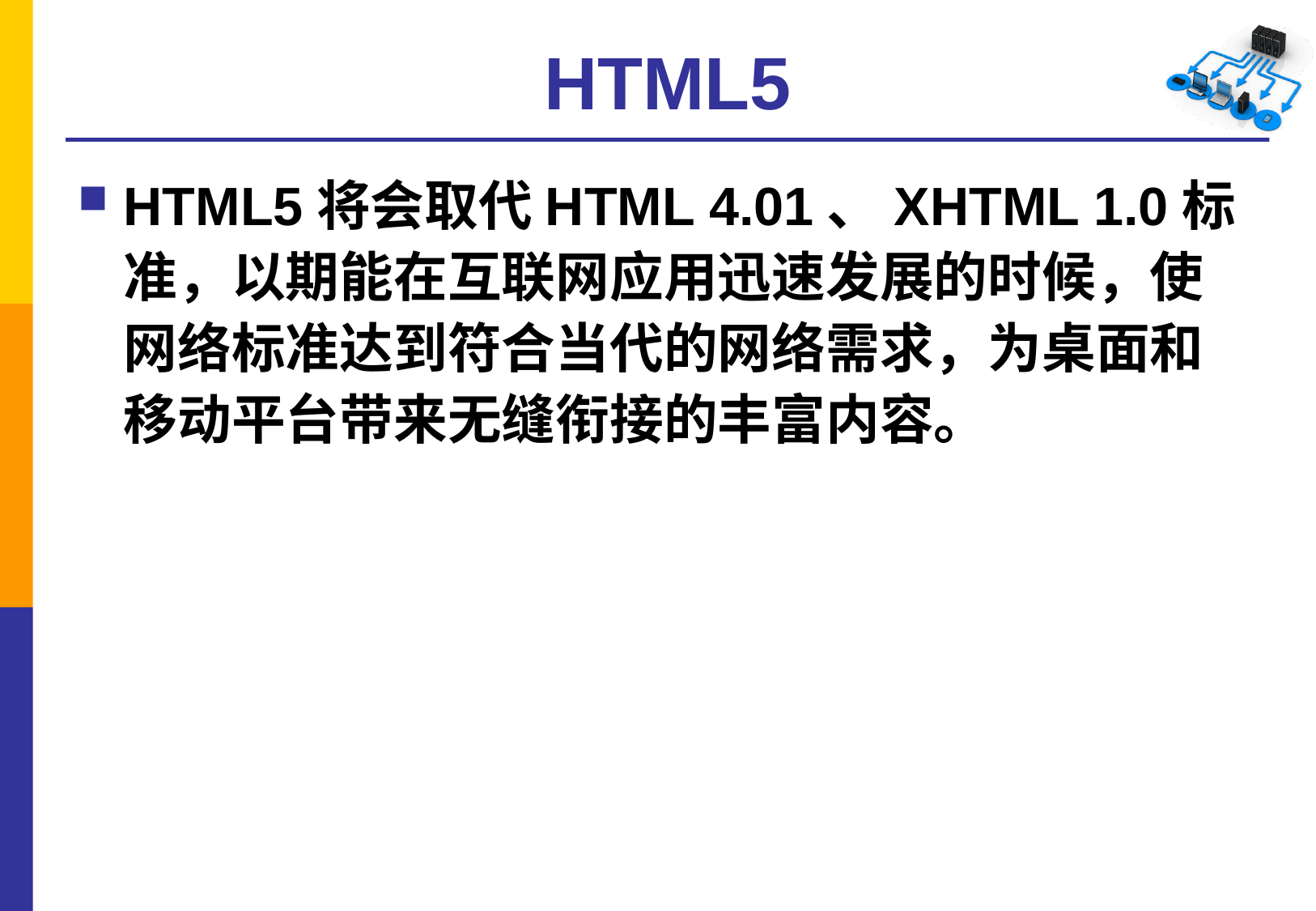

# HTML5
HTML5将会取代HTML 4.01、XHTML 1.0标准，以期能在互联网应用迅速发展的时候，使网络标准达到符合当代的网络需求，为桌面和移动平台带来无缝衔接的丰富内容。